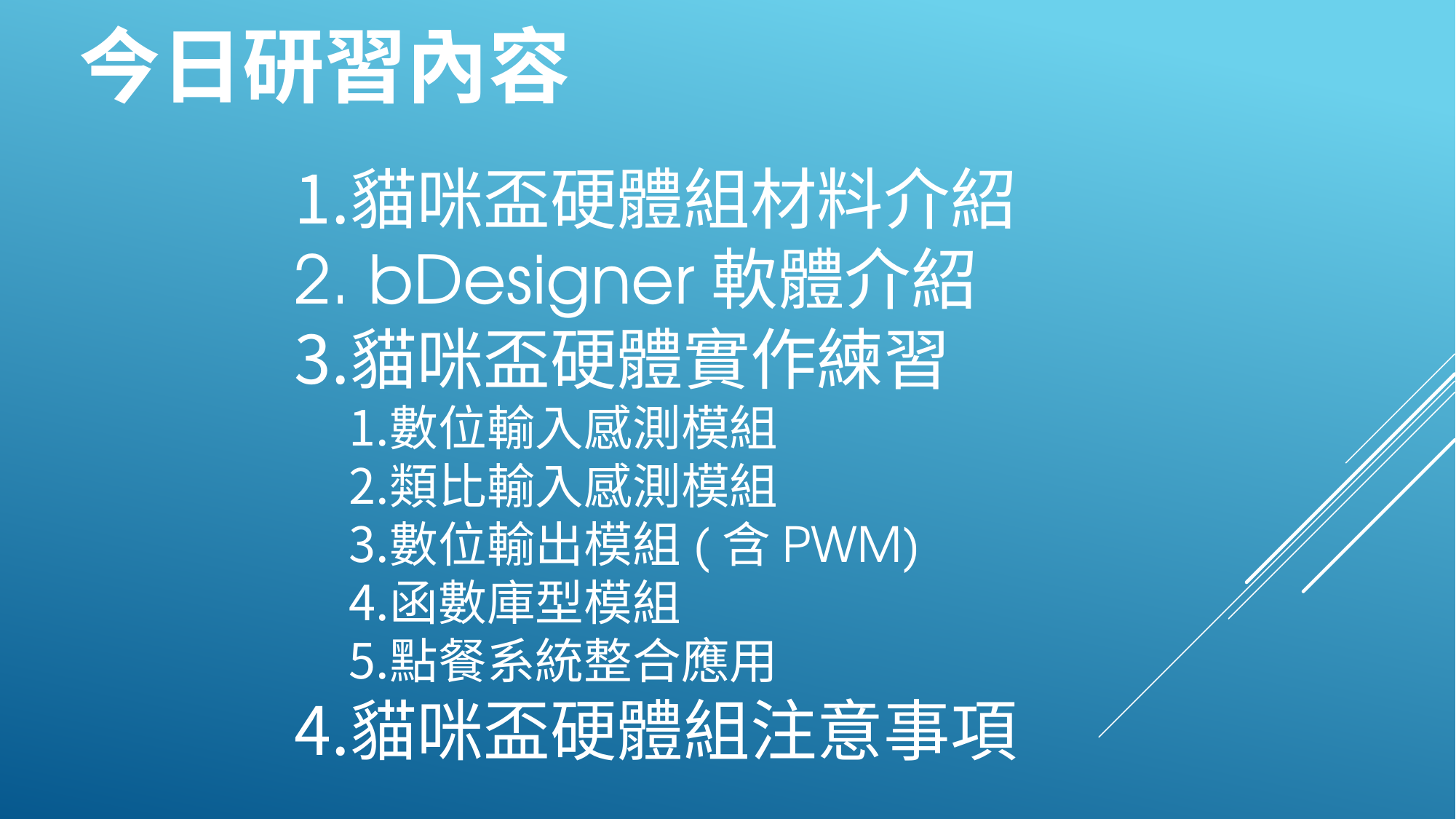

# 今日研習內容
貓咪盃硬體組材料介紹
 bDesigner軟體介紹
貓咪盃硬體實作練習
數位輸入感測模組
類比輸入感測模組
數位輸出模組(含PWM)
函數庫型模組
點餐系統整合應用
貓咪盃硬體組注意事項